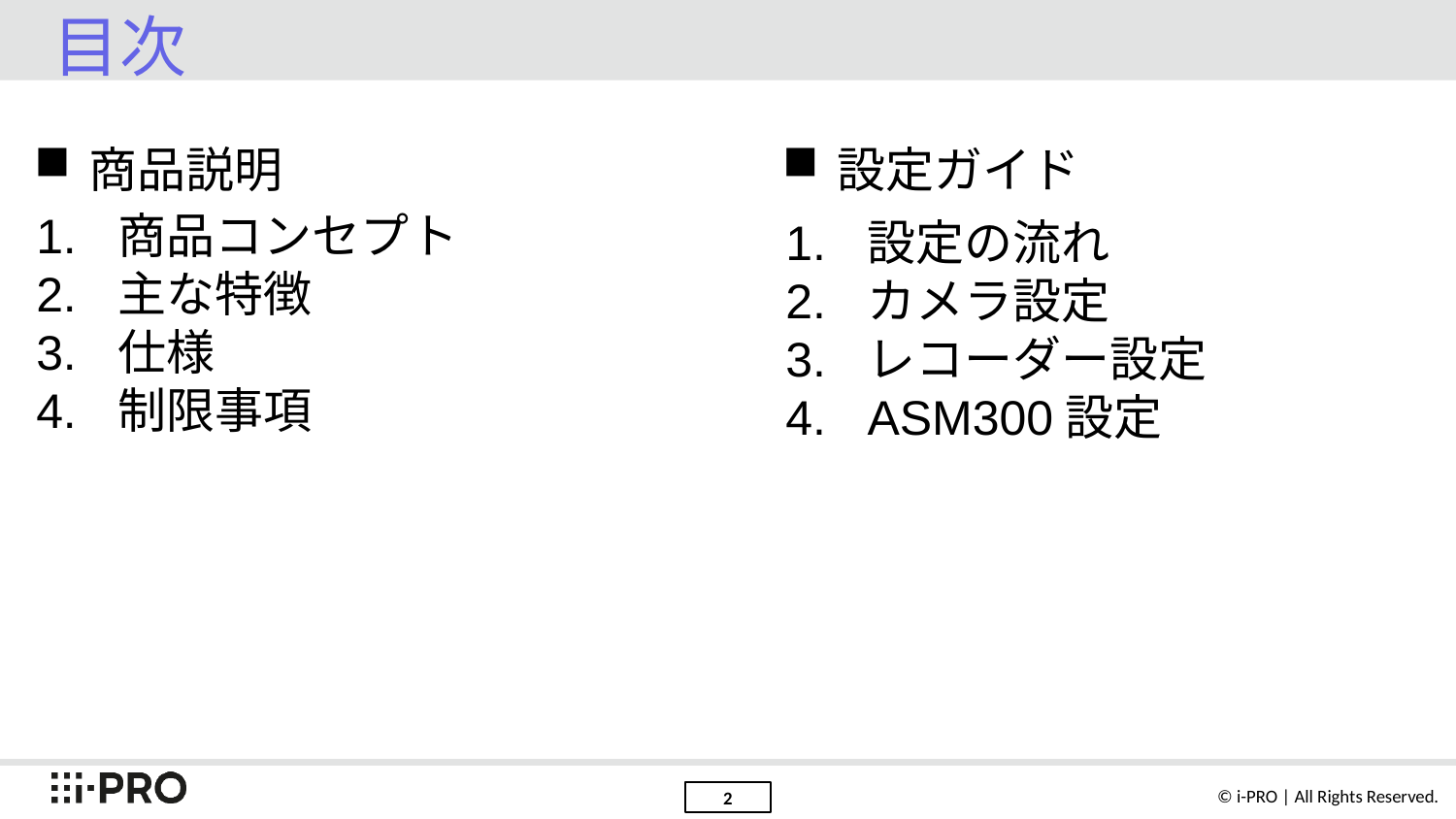

# 目次
設定ガイド
商品説明
商品コンセプト
主な特徴
仕様
制限事項
設定の流れ
カメラ設定
レコーダー設定
ASM300設定